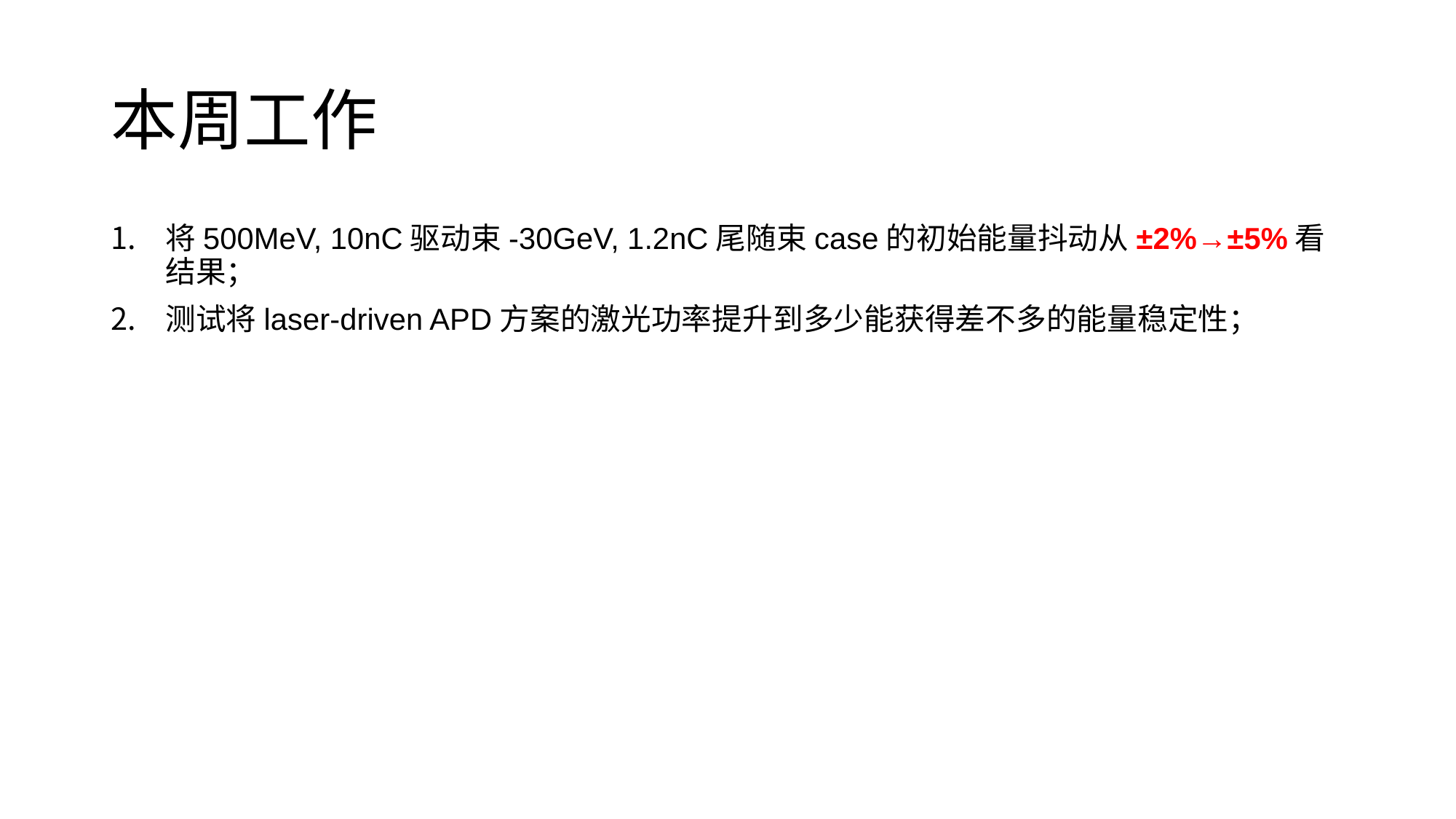

# 本周工作
将500MeV, 10nC驱动束-30GeV, 1.2nC尾随束case的初始能量抖动从±2%→±5%看结果；
测试将laser-driven APD方案的激光功率提升到多少能获得差不多的能量稳定性；